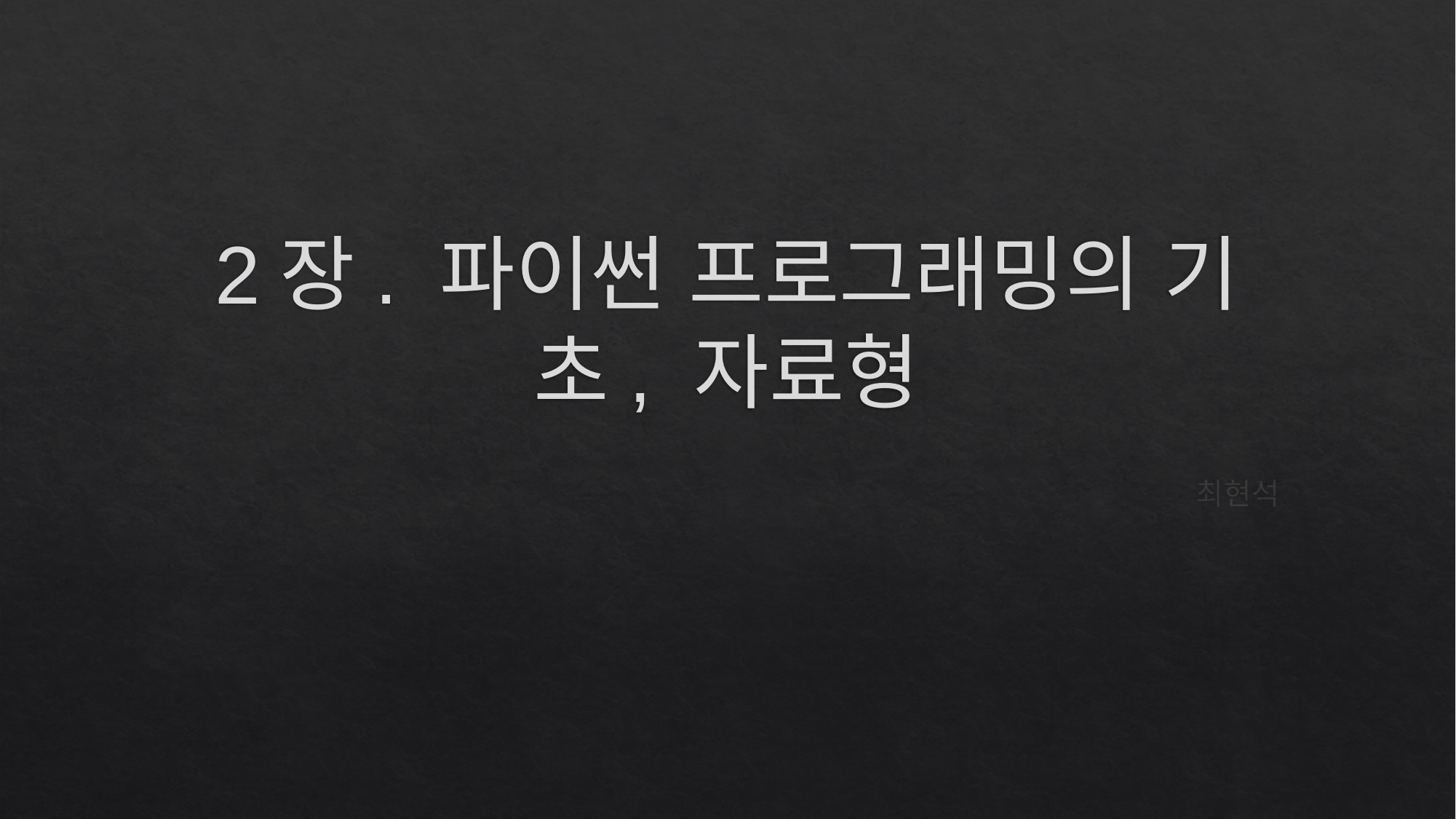

# 2장. 파이썬 프로그래밍의 기초, 자료형
최현석